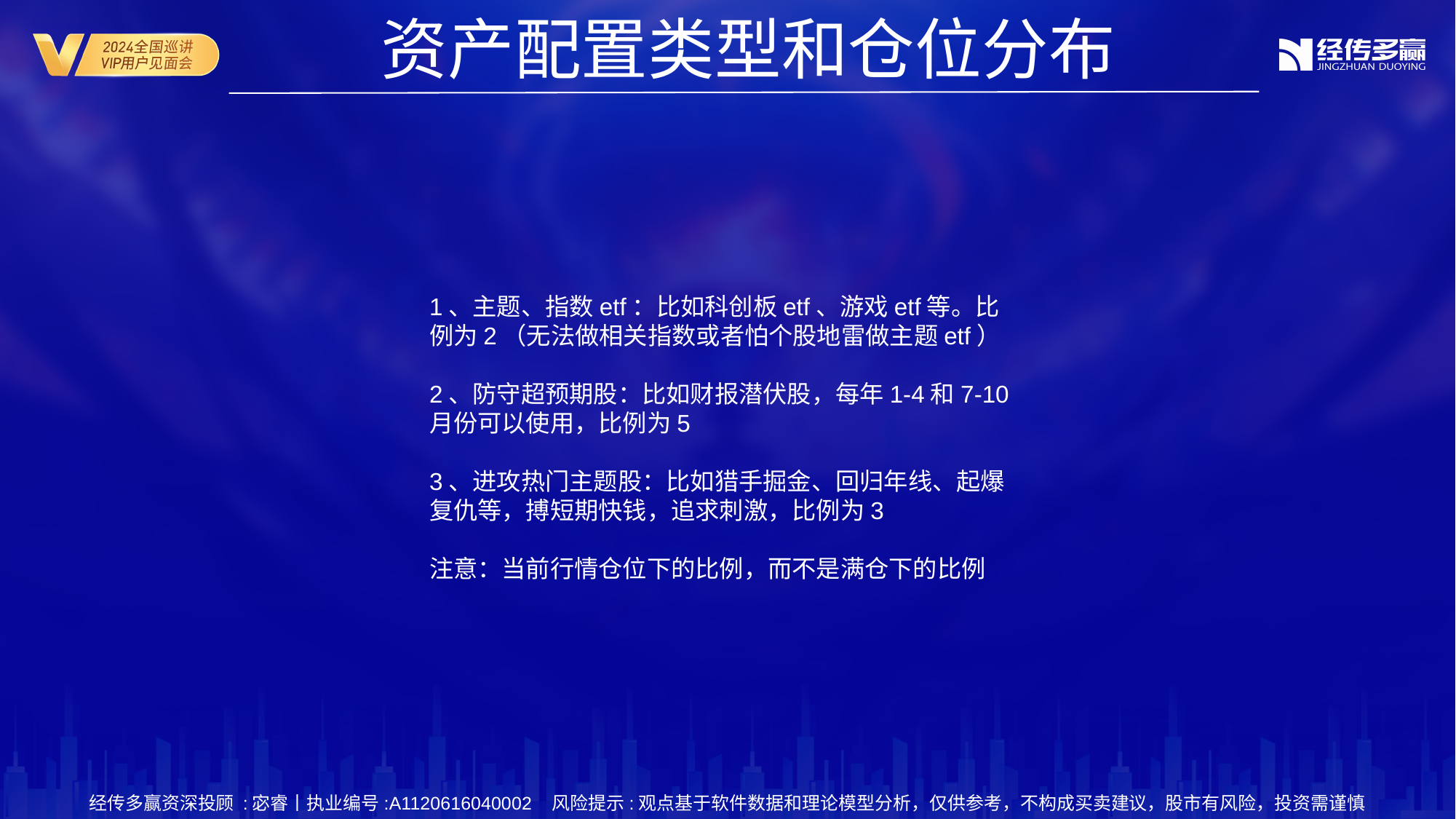

资产配置类型和仓位分布
1、主题、指数etf：比如科创板etf、游戏etf等。比例为2（无法做相关指数或者怕个股地雷做主题etf）

2、防守超预期股：比如财报潜伏股，每年1-4和7-10月份可以使用，比例为5

3、进攻热门主题股：比如猎手掘金、回归年线、起爆复仇等，搏短期快钱，追求刺激，比例为3

注意：当前行情仓位下的比例，而不是满仓下的比例
经传多赢资深投顾 :宓睿丨执业编号:A1120616040002   风险提示:观点基于软件数据和理论模型分析，仅供参考，不构成买卖建议，股市有风险，投资需谨慎